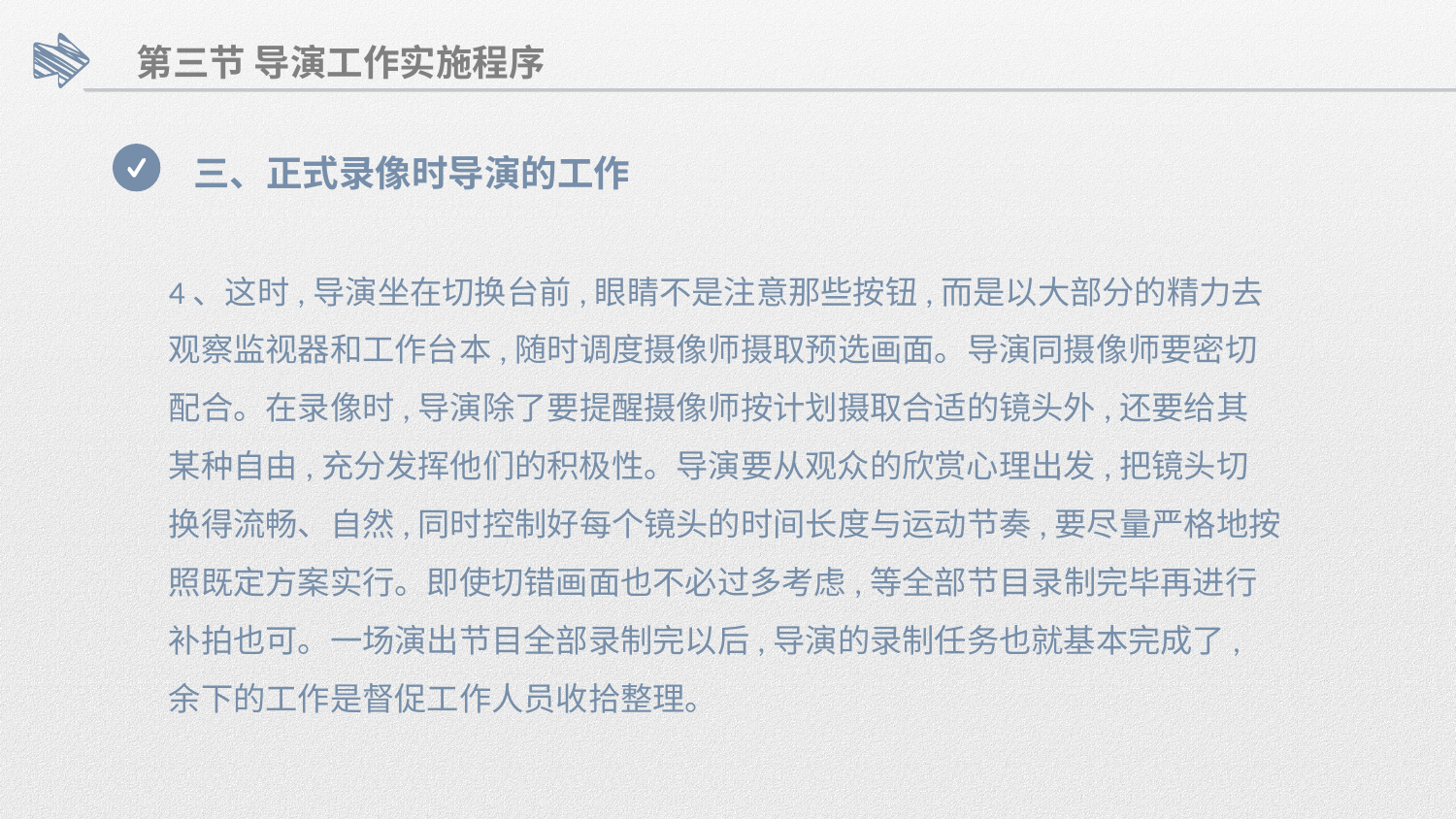

第三节 导演工作实施程序
三、正式录像时导演的工作

4、这时,导演坐在切换台前,眼睛不是注意那些按钮,而是以大部分的精力去
观察监视器和工作台本,随时调度摄像师摄取预选画面。导演同摄像师要密切
配合。在录像时,导演除了要提醒摄像师按计划摄取合适的镜头外,还要给其
某种自由,充分发挥他们的积极性。导演要从观众的欣赏心理出发,把镜头切
换得流畅、自然,同时控制好每个镜头的时间长度与运动节奏,要尽量严格地按
照既定方案实行。即使切错画面也不必过多考虑,等全部节目录制完毕再进行
补拍也可。一场演出节目全部录制完以后,导演的录制任务也就基本完成了,
余下的工作是督促工作人员收拾整理。